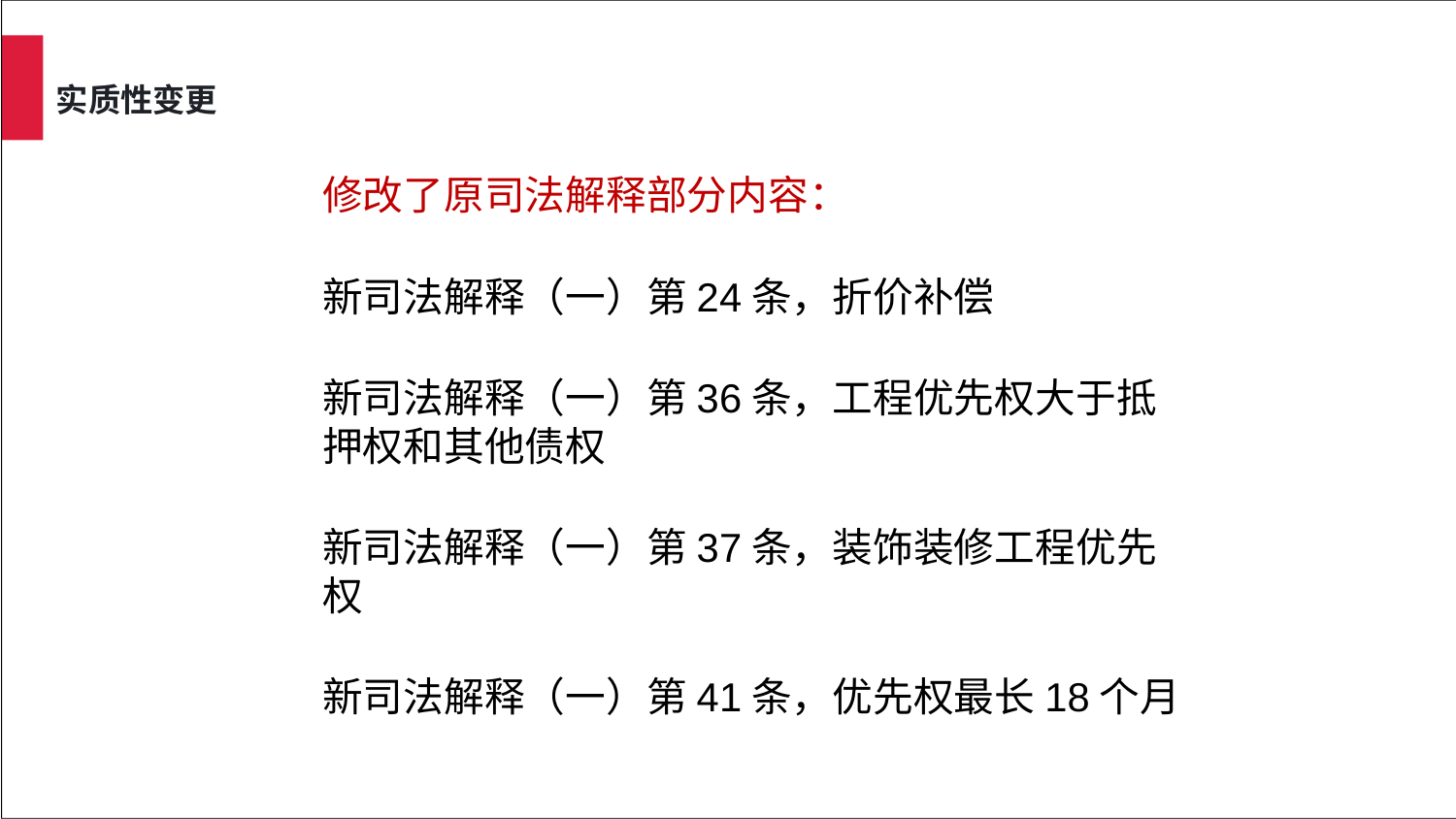

# 实质性变更
修改了原司法解释部分内容：

新司法解释（一）第24条，折价补偿

新司法解释（一）第36条，工程优先权大于抵押权和其他债权

新司法解释（一）第37条，装饰装修工程优先权

新司法解释（一）第41条，优先权最长18个月